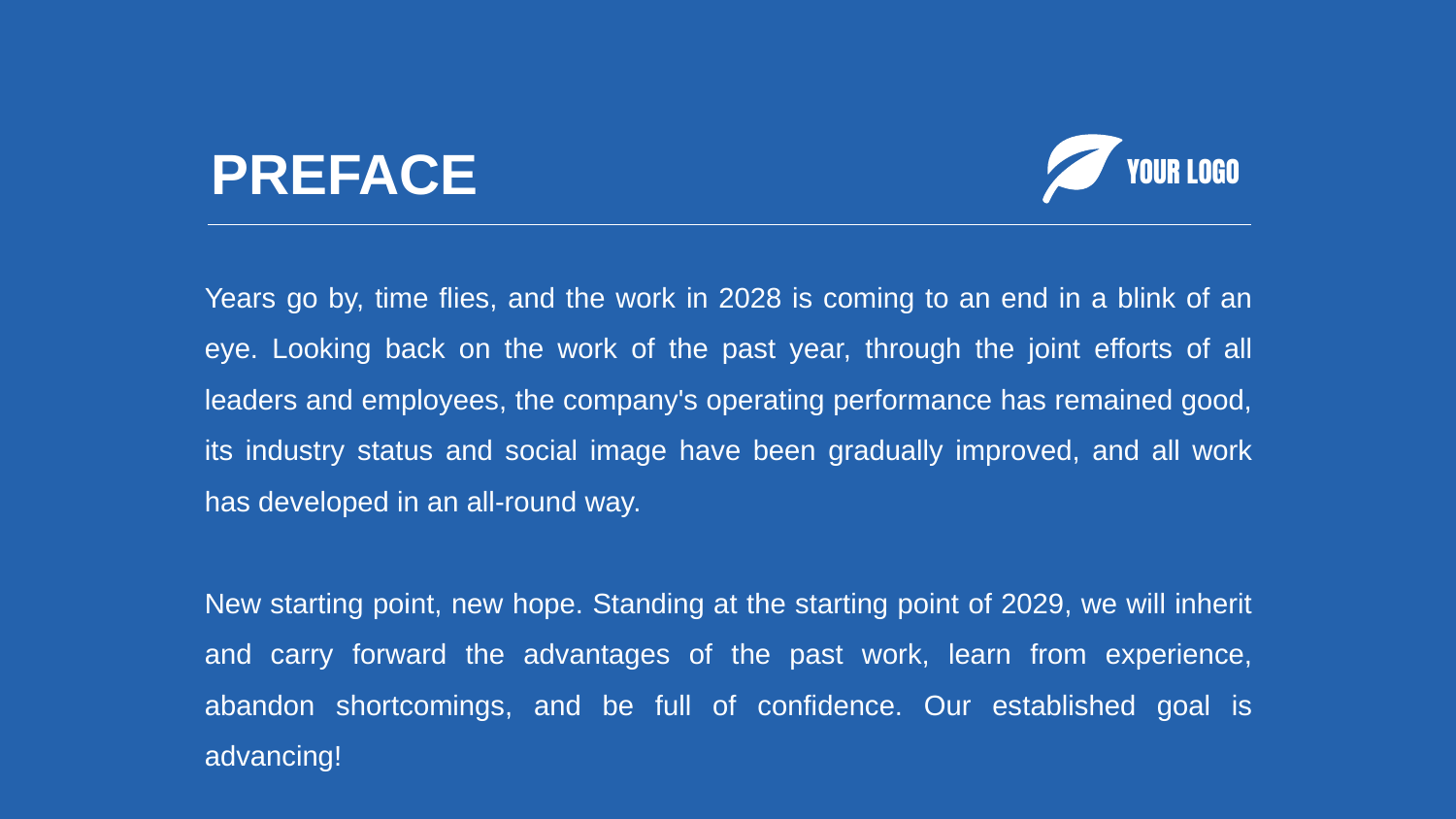

行业PPT模板http://www.1ppt.com/hangye/

YOUR LOGO
PREFACE
Years go by, time flies, and the work in 2028 is coming to an end in a blink of an eye. Looking back on the work of the past year, through the joint efforts of all leaders and employees, the company's operating performance has remained good, its industry status and social image have been gradually improved, and all work has developed in an all-round way.

New starting point, new hope. Standing at the starting point of 2029, we will inherit and carry forward the advantages of the past work, learn from experience, abandon shortcomings, and be full of confidence. Our established goal is advancing!